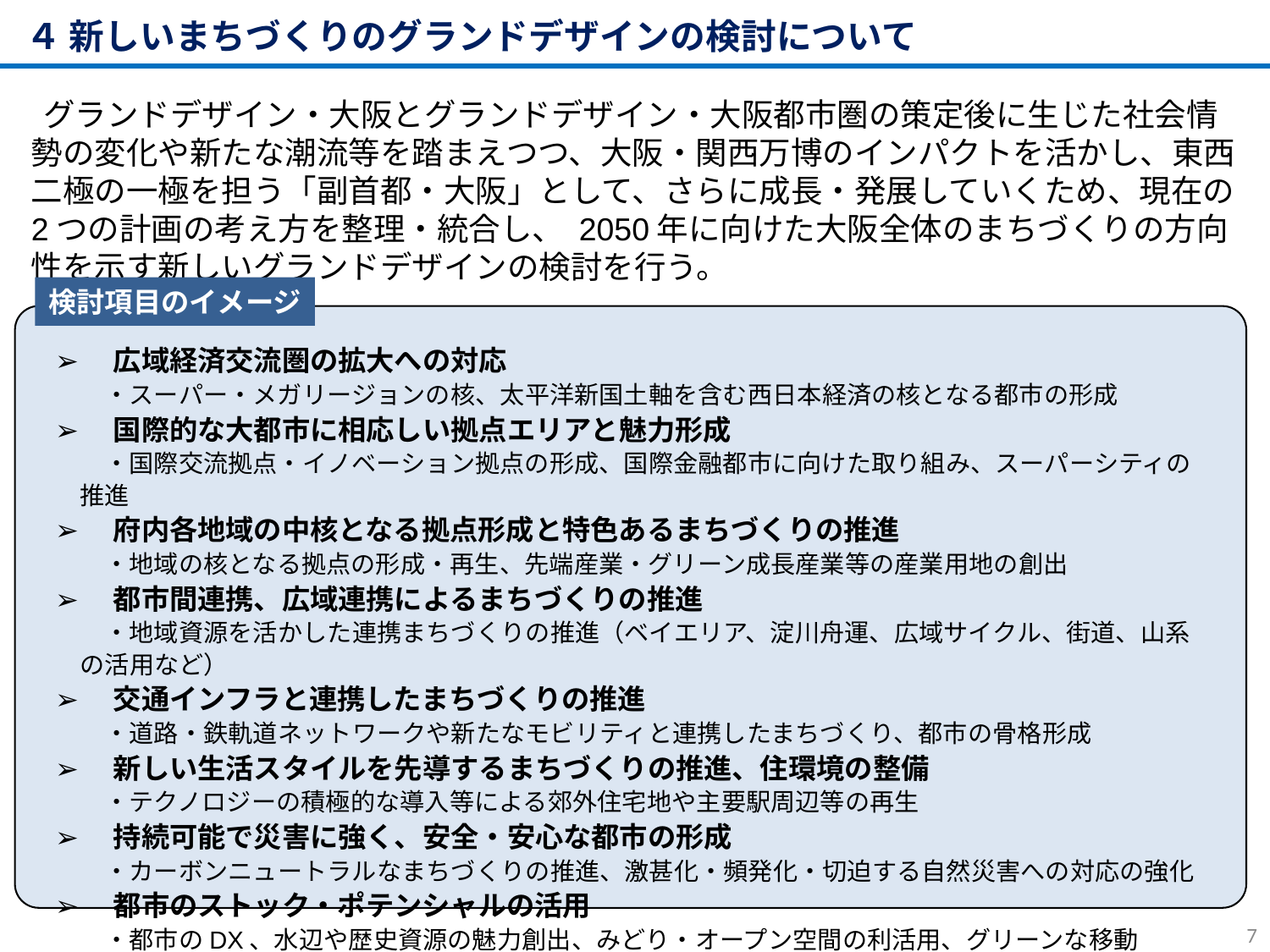

４ 新しいまちづくりのグランドデザインの検討について
グランドデザイン・大阪とグランドデザイン・大阪都市圏の策定後に生じた社会情勢の変化や新たな潮流等を踏まえつつ、大阪・関西万博のインパクトを活かし、東西二極の一極を担う「副首都・大阪」として、さらに成長・発展していくため、現在の2つの計画の考え方を整理・統合し、 2050年に向けた大阪全体のまちづくりの方向性を示す新しいグランドデザインの検討を行う。
検討項目のイメージ

➢　広域経済交流圏の拡大への対応
　　・スーパー・メガリージョンの核、太平洋新国土軸を含む西日本経済の核となる都市の形成
➢　国際的な大都市に相応しい拠点エリアと魅力形成
　　・国際交流拠点・イノベーション拠点の形成、国際金融都市に向けた取り組み、スーパーシティの推進
➢　府内各地域の中核となる拠点形成と特色あるまちづくりの推進
　　・地域の核となる拠点の形成・再生、先端産業・グリーン成長産業等の産業用地の創出
➢　都市間連携、広域連携によるまちづくりの推進
　　・地域資源を活かした連携まちづくりの推進（ベイエリア、淀川舟運、広域サイクル、街道、山系の活用など）
➢　交通インフラと連携したまちづくりの推進
　　・道路・鉄軌道ネットワークや新たなモビリティと連携したまちづくり、都市の骨格形成
➢　新しい生活スタイルを先導するまちづくりの推進、住環境の整備
　　・テクノロジーの積極的な導入等による郊外住宅地や主要駅周辺等の再生
➢　持続可能で災害に強く、安全・安心な都市の形成
　　・カーボンニュートラルなまちづくりの推進、激甚化・頻発化・切迫する自然災害への対応の強化
➢　都市のストック・ポテンシャルの活用
　　・都市のDX、水辺や歴史資源の魅力創出、みどり・オープン空間の利活用、グリーンな移動　　　　　　　　等
7